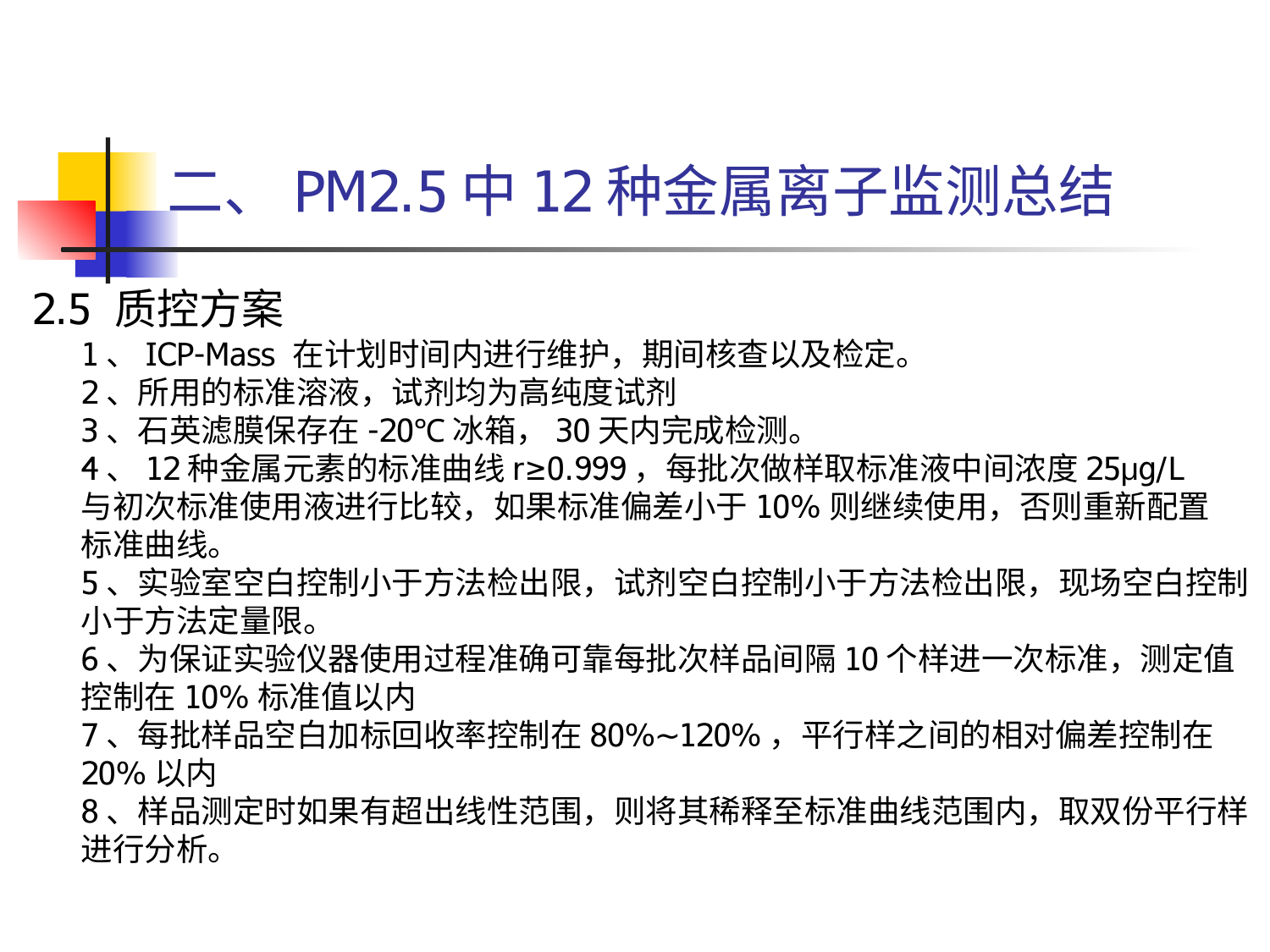

二、PM2.5中12种金属离子监测总结
2.5 质控方案
1、ICP-Mass 在计划时间内进行维护，期间核查以及检定。
2、所用的标准溶液，试剂均为高纯度试剂
3、石英滤膜保存在-20℃冰箱，30天内完成检测。
4、12种金属元素的标准曲线r≥0.999，每批次做样取标准液中间浓度25μg/L
与初次标准使用液进行比较，如果标准偏差小于10%则继续使用，否则重新配置
标准曲线。
5、实验室空白控制小于方法检出限，试剂空白控制小于方法检出限，现场空白控制
小于方法定量限。
6、为保证实验仪器使用过程准确可靠每批次样品间隔10个样进一次标准，测定值
控制在10%标准值以内
7、每批样品空白加标回收率控制在80%~120%，平行样之间的相对偏差控制在
20%以内
8、样品测定时如果有超出线性范围，则将其稀释至标准曲线范围内，取双份平行样
进行分析。